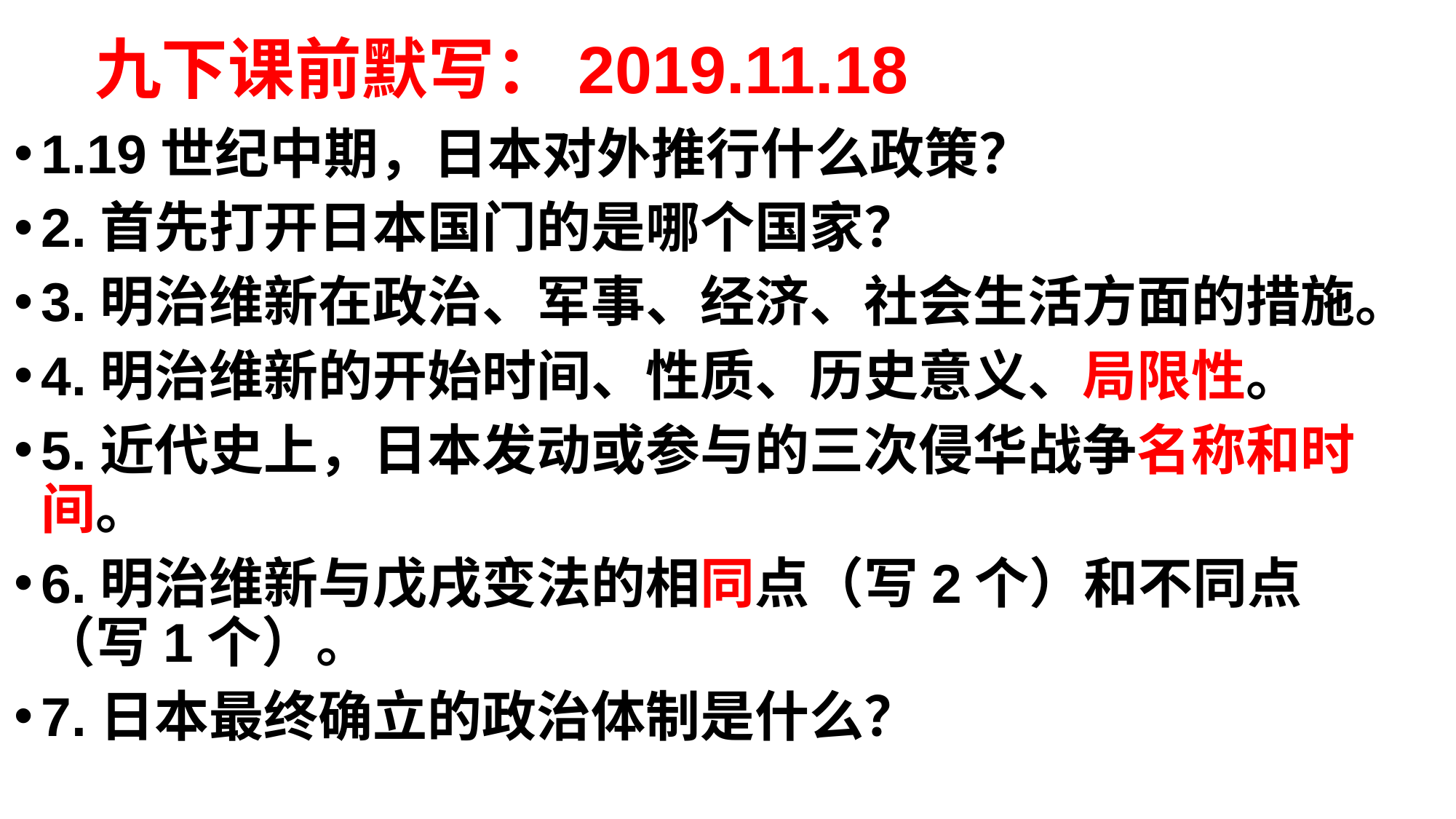

# 九下课前默写：2019.11.18
1.19世纪中期，日本对外推行什么政策？
2.首先打开日本国门的是哪个国家？
3.明治维新在政治、军事、经济、社会生活方面的措施。
4.明治维新的开始时间、性质、历史意义、局限性。
5.近代史上，日本发动或参与的三次侵华战争名称和时间。
6.明治维新与戊戌变法的相同点（写2个）和不同点（写1个）。
7.日本最终确立的政治体制是什么？